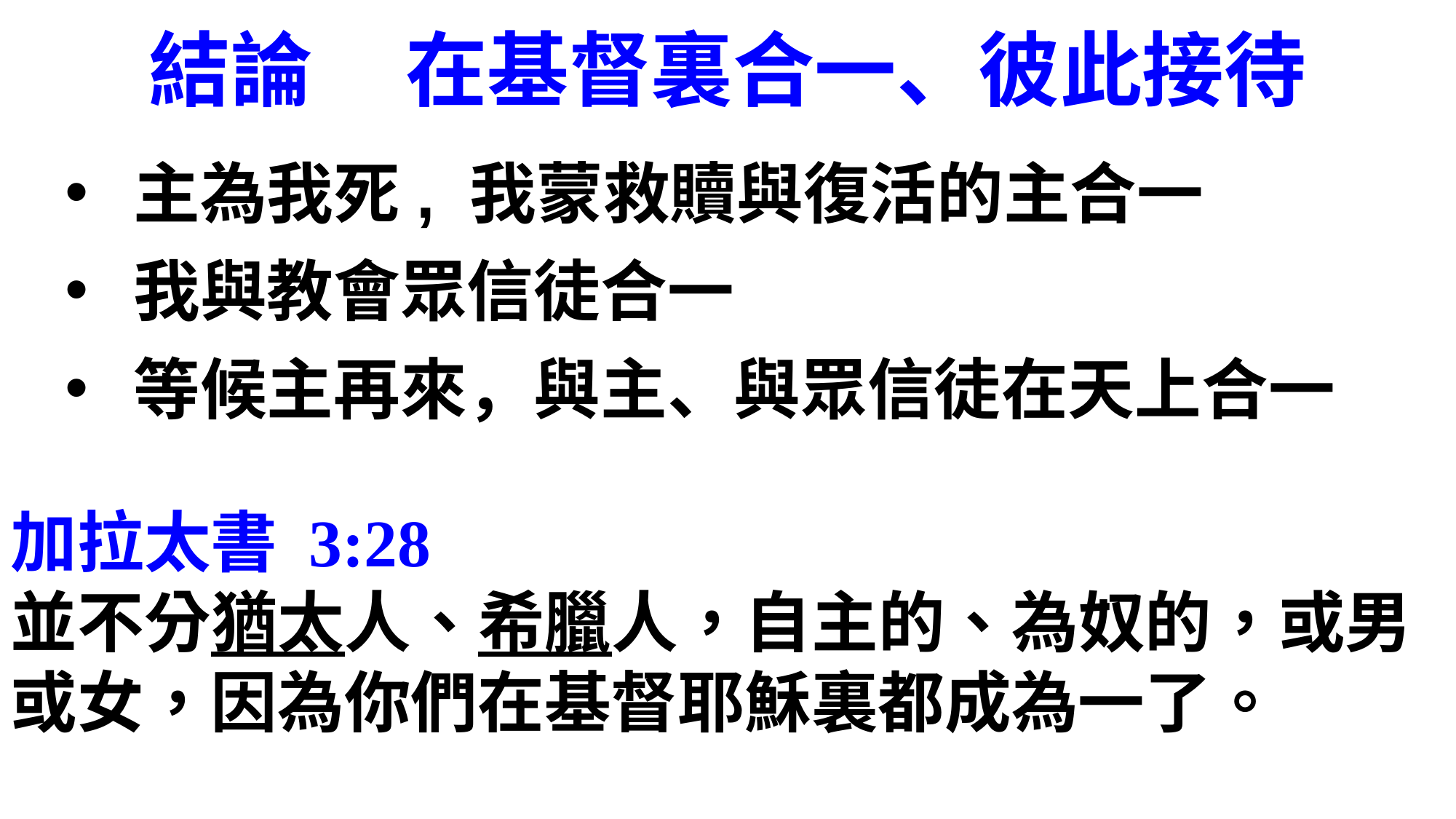

結論     在基督裏合一、彼此接待

主為我死, 我蒙救贖與復活的主合一
我與教會眾信徒合一
等候主再來，與主、與眾信徒在天上合一
加拉太書 3:28
並不分猶太人、希臘人，自主的、為奴的，或男或女，因為你們在基督耶穌裏都成為一了。